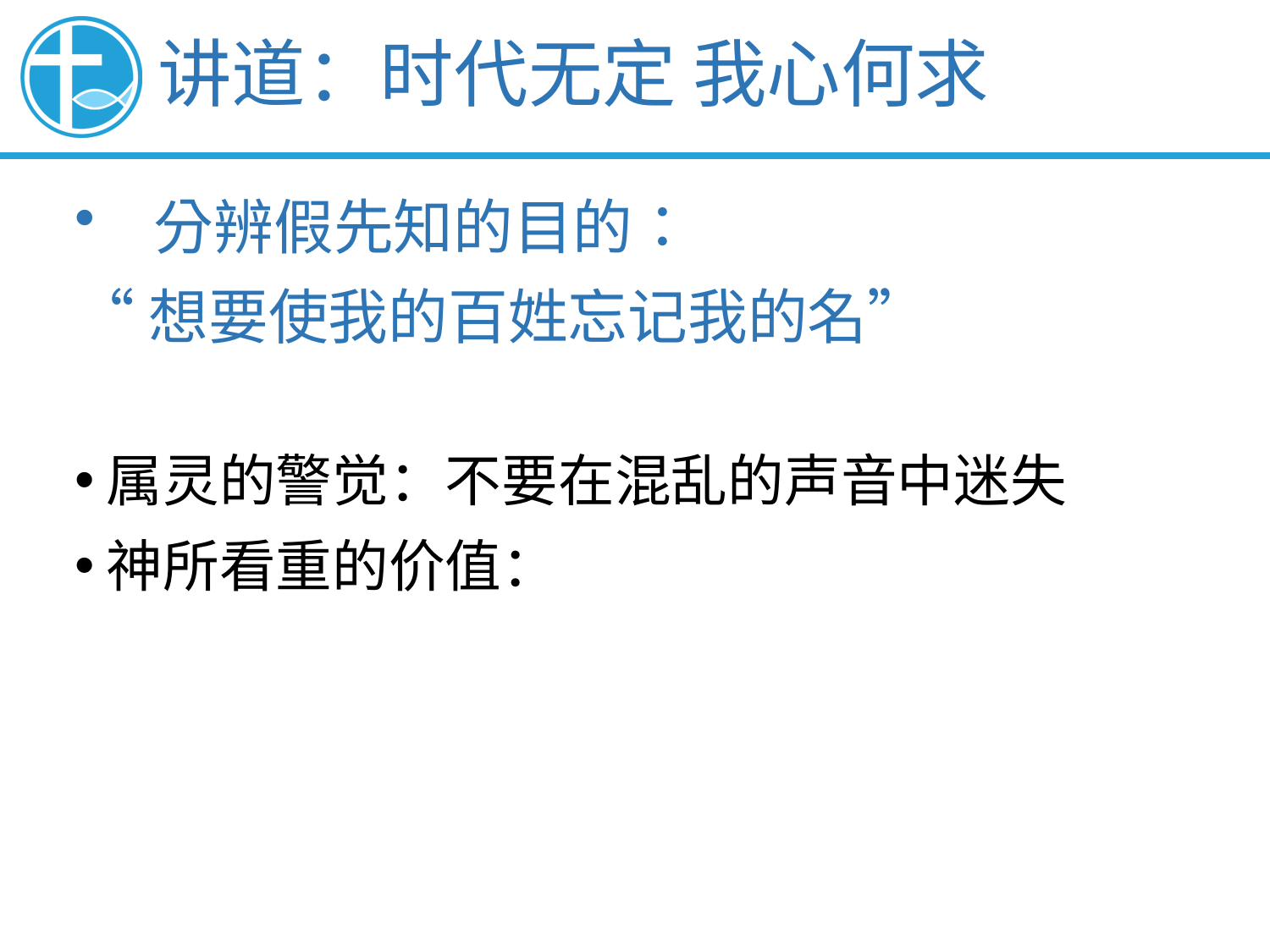

讲道：时代无定 我心何求
分辨假先知的目的：
“想要使我的百姓忘记我的名”

属灵的警觉：不要在混乱的声音中迷失
神所看重的价值：